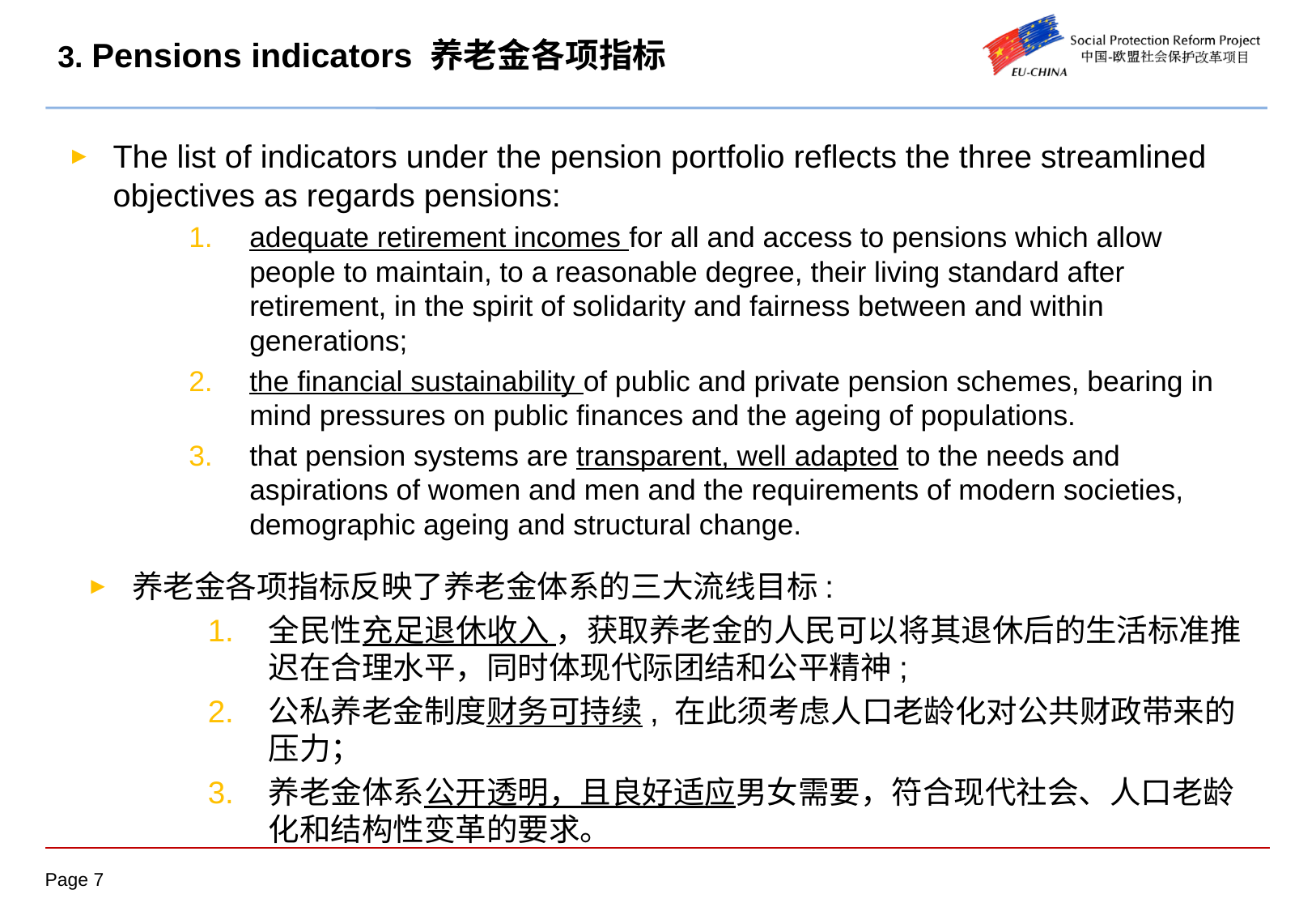

# 3. Pensions indicators 养老金各项指标
The list of indicators under the pension portfolio reflects the three streamlined objectives as regards pensions:
adequate retirement incomes for all and access to pensions which allow people to maintain, to a reasonable degree, their living standard after retirement, in the spirit of solidarity and fairness between and within generations;
the financial sustainability of public and private pension schemes, bearing in mind pressures on public finances and the ageing of populations.
that pension systems are transparent, well adapted to the needs and aspirations of women and men and the requirements of modern societies, demographic ageing and structural change.

养老金各项指标反映了养老金体系的三大流线目标:
全民性充足退休收入 ，获取养老金的人民可以将其退休后的生活标准推迟在合理水平，同时体现代际团结和公平精神;
公私养老金制度财务可持续, 在此须考虑人口老龄化对公共财政带来的压力；
养老金体系公开透明，且良好适应男女需要，符合现代社会、人口老龄化和结构性变革的要求。